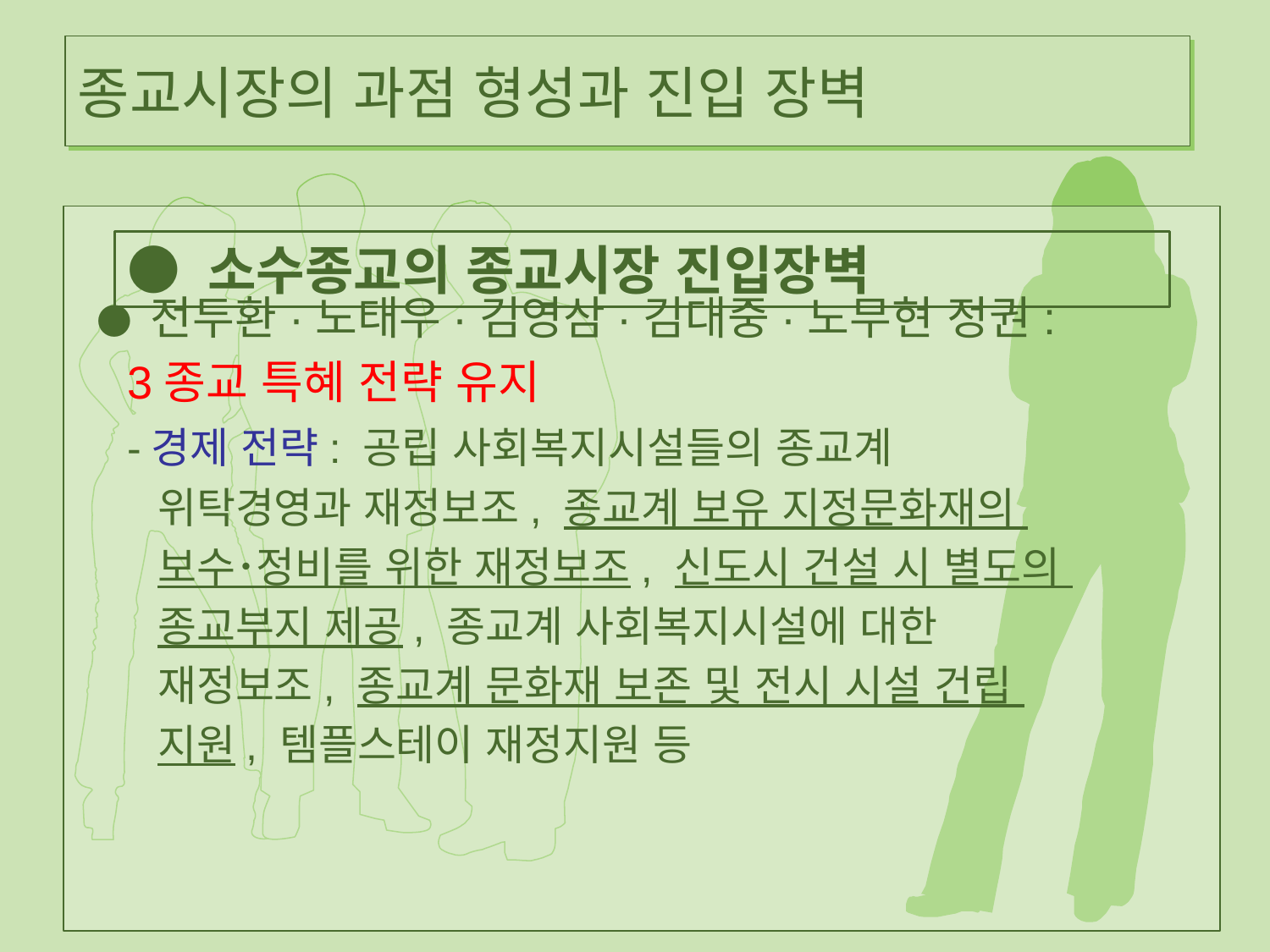

# 종교시장의 과점 형성과 진입 장벽

  ● 전두환·노태우·김영삼·김대중·노무현 정권:
    3종교 특혜 전략 유지
    -경제 전략: 공립 사회복지시설들의 종교계
      위탁경영과 재정보조, 종교계 보유 지정문화재의
      보수･정비를 위한 재정보조, 신도시 건설 시 별도의
      종교부지 제공, 종교계 사회복지시설에 대한
      재정보조, 종교계 문화재 보존 및 전시 시설 건립
      지원, 템플스테이 재정지원 등
● 소수종교의 종교시장 진입장벽